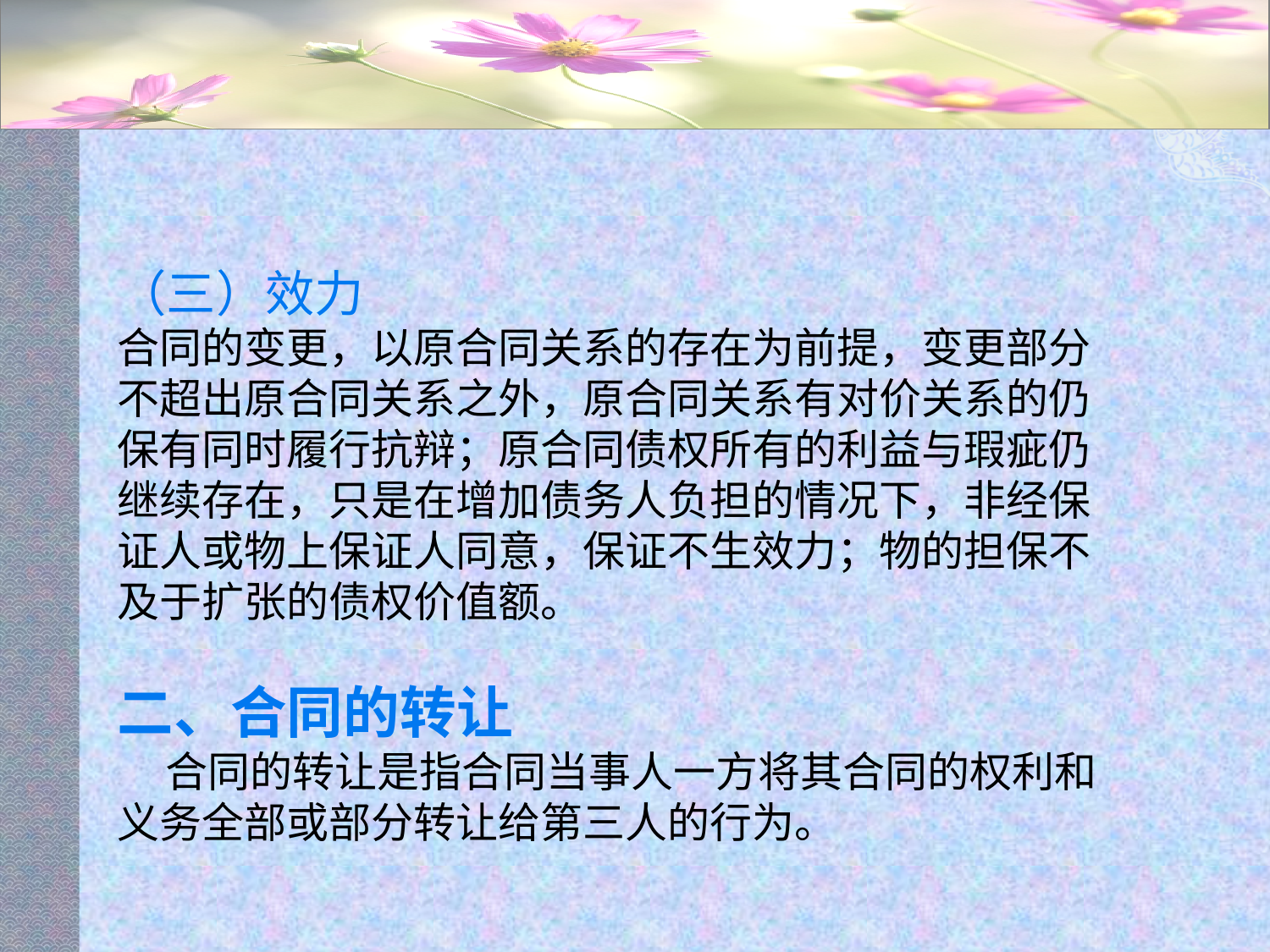

#
（三）效力
合同的变更，以原合同关系的存在为前提，变更部分不超出原合同关系之外，原合同关系有对价关系的仍保有同时履行抗辩；原合同债权所有的利益与瑕疵仍继续存在，只是在增加债务人负担的情况下，非经保证人或物上保证人同意，保证不生效力；物的担保不及于扩张的债权价值额。

二、合同的转让
    合同的转让是指合同当事人一方将其合同的权利和义务全部或部分转让给第三人的行为。